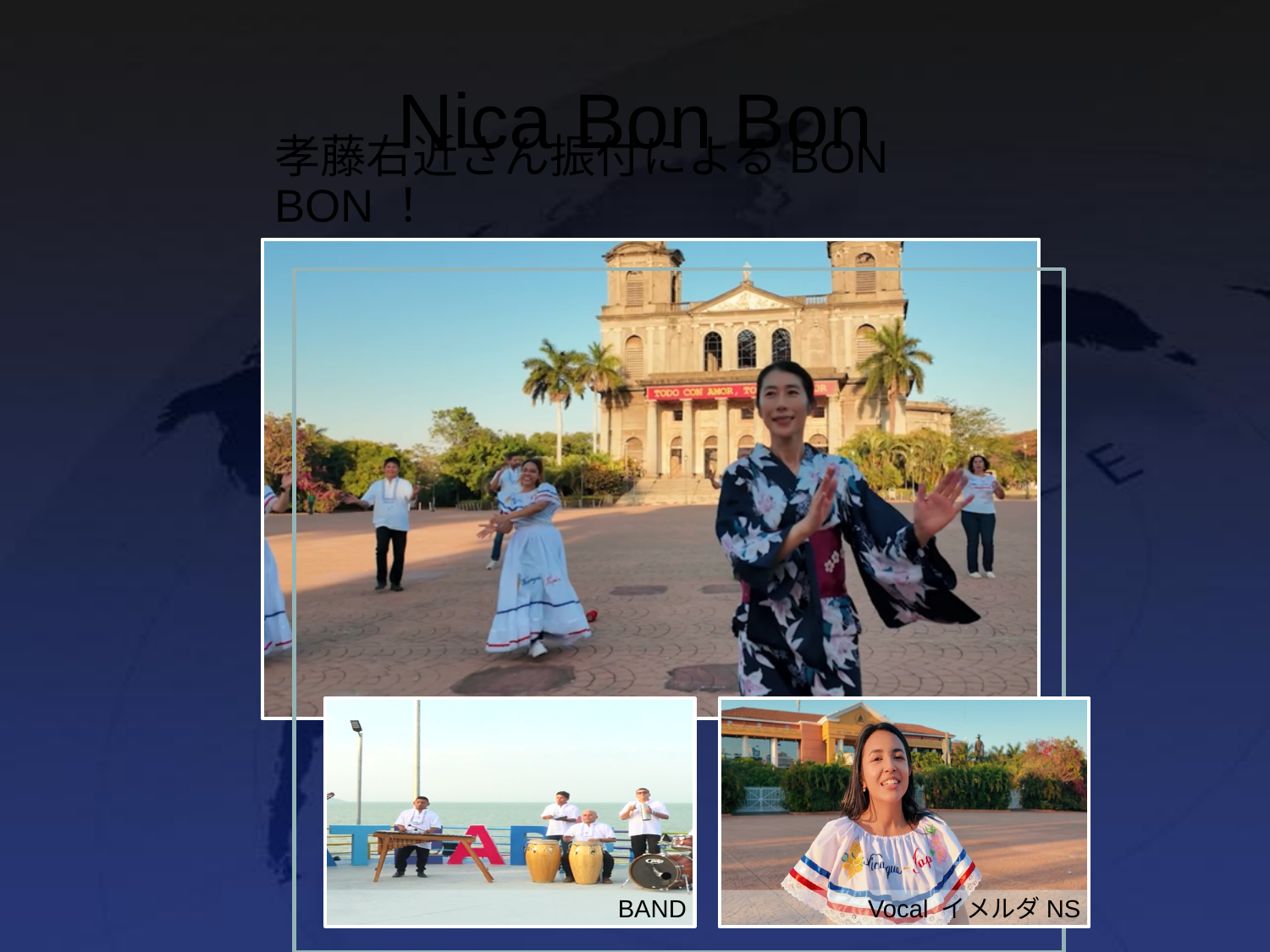

# Nica Bon Bon
孝藤右近さん振付によるBON BON！
BAND
Vocal イメルダNS